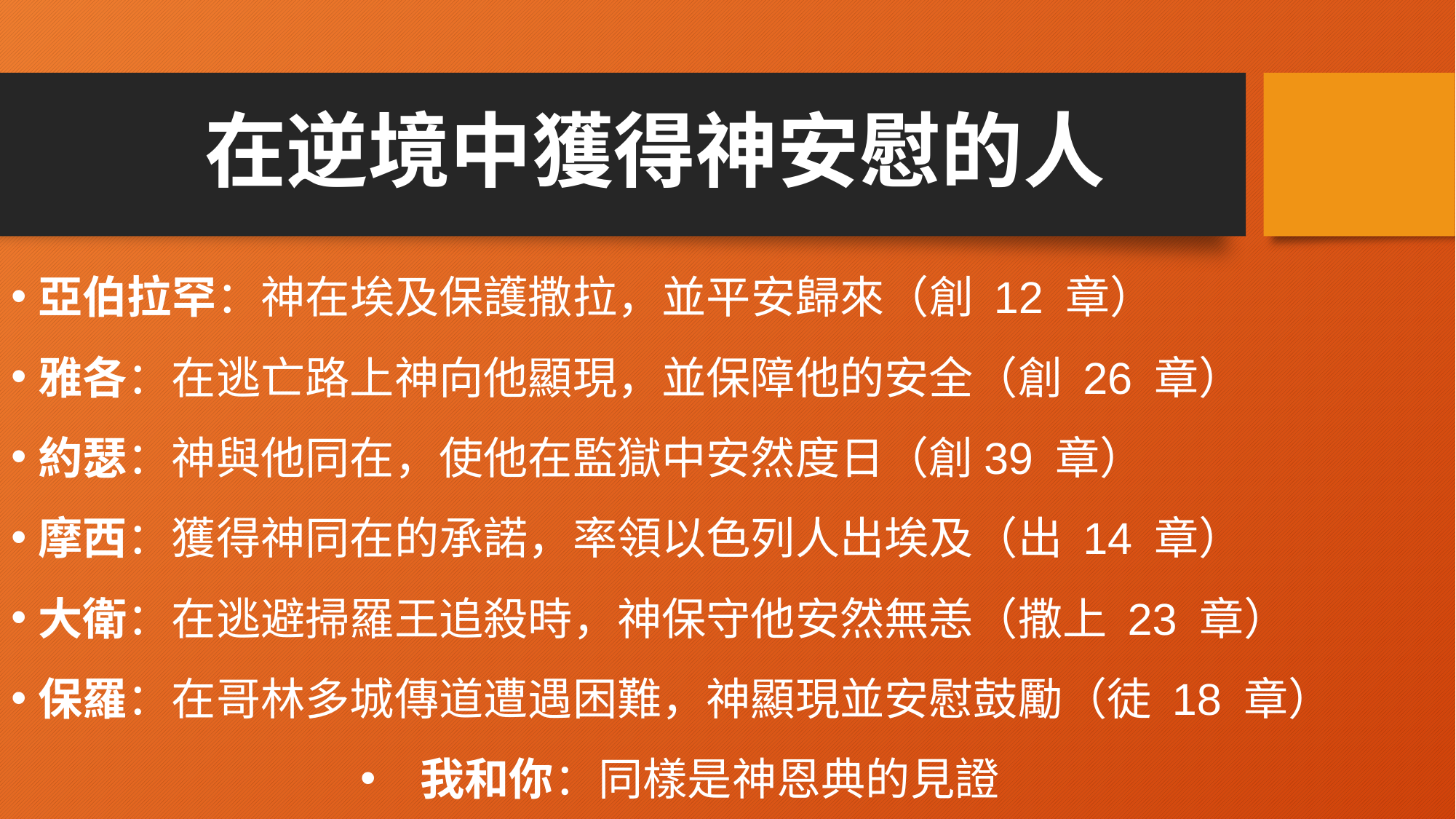

# 在逆境中獲得神安慰的人
亞伯拉罕：神在埃及保護撒拉，並平安歸來（創 12 章）
雅各：在逃亡路上神向他顯現，並保障他的安全（創 26 章）
約瑟：神與他同在，使他在監獄中安然度日（創39 章）
摩西：獲得神同在的承諾，率領以色列人出埃及（出 14 章）
大衛：在逃避掃羅王追殺時，神保守他安然無恙（撒上 23 章）
保羅：在哥林多城傳道遭遇困難，神顯現並安慰鼓勵（徒 18 章）
我和你：同樣是神恩典的見證